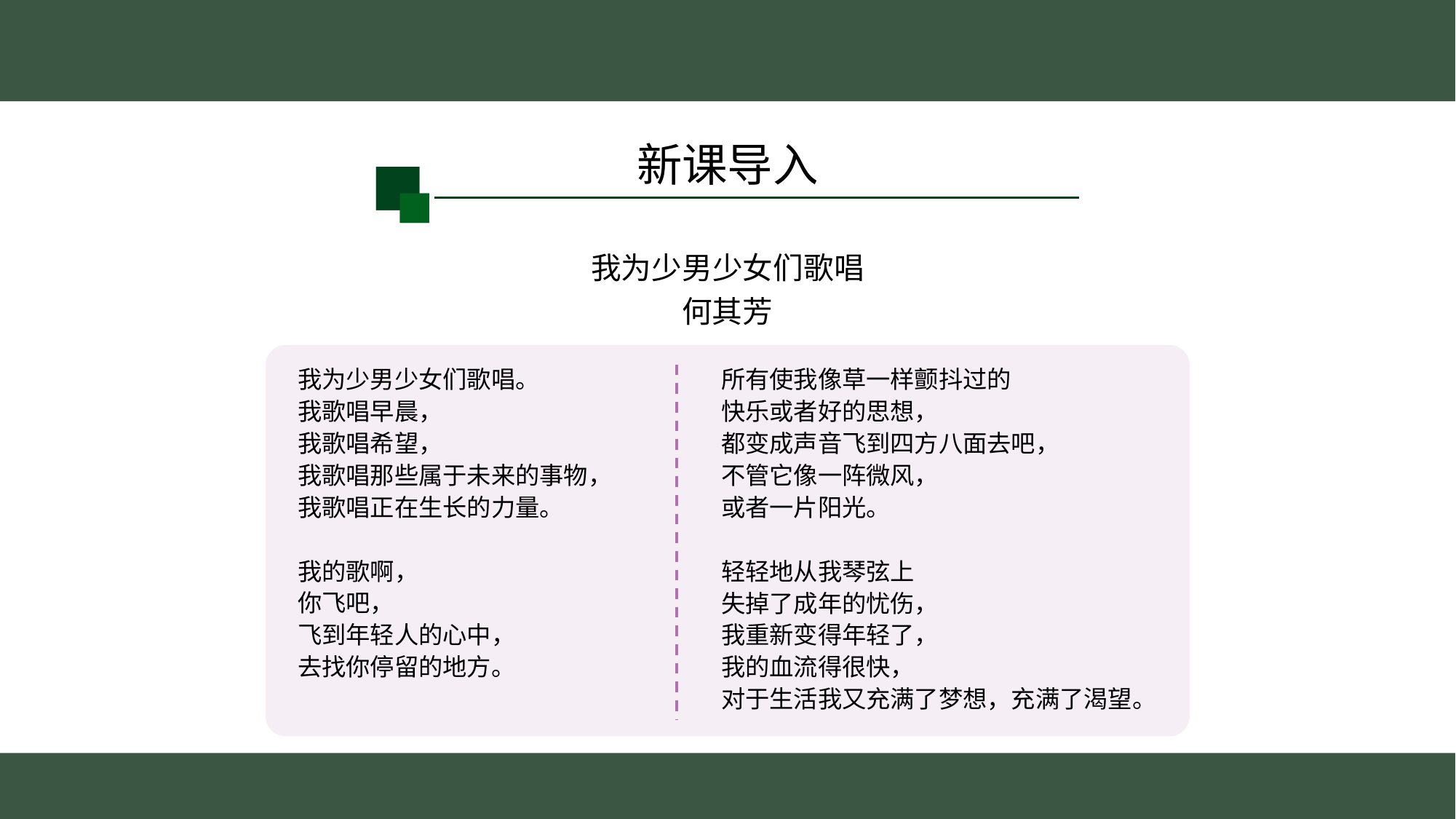

新课导入
我为少男少女们歌唱
何其芳

我为少男少女们歌唱。
我歌唱早晨，
我歌唱希望，
我歌唱那些属于未来的事物，
我歌唱正在生长的力量。

我的歌啊，
你飞吧，
飞到年轻人的心中，
去找你停留的地方。
所有使我像草一样颤抖过的
快乐或者好的思想，
都变成声音飞到四方八面去吧，
不管它像一阵微风，
或者一片阳光。

轻轻地从我琴弦上
失掉了成年的忧伤，
我重新变得年轻了，
我的血流得很快，
对于生活我又充满了梦想，充满了渴望。